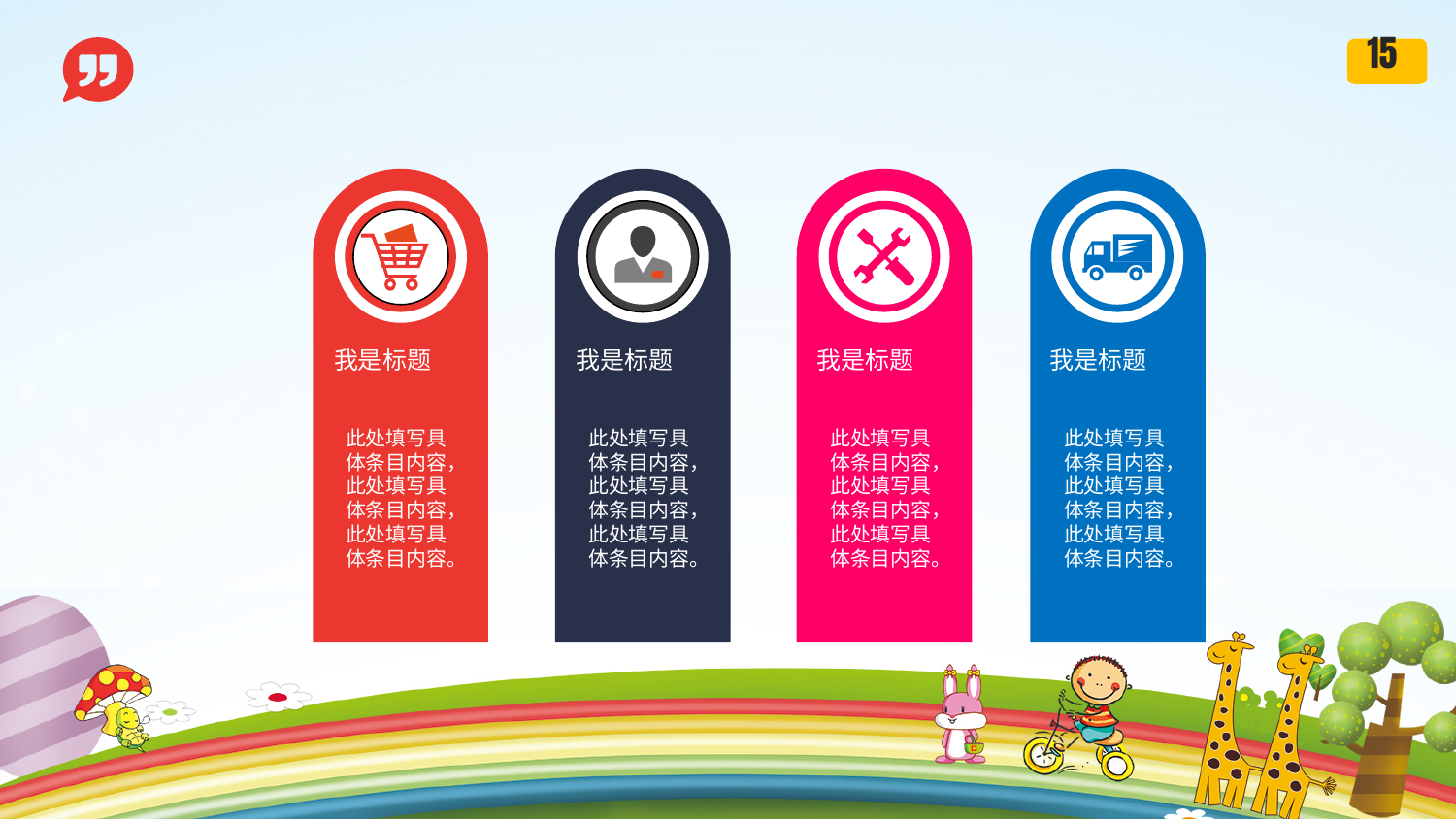

15

我是标题
此处填写具体条目内容，此处填写具体条目内容，此处填写具体条目内容。

我是标题
此处填写具体条目内容，此处填写具体条目内容，此处填写具体条目内容。

我是标题
此处填写具体条目内容，此处填写具体条目内容，此处填写具体条目内容。

我是标题
此处填写具体条目内容，此处填写具体条目内容，此处填写具体条目内容。